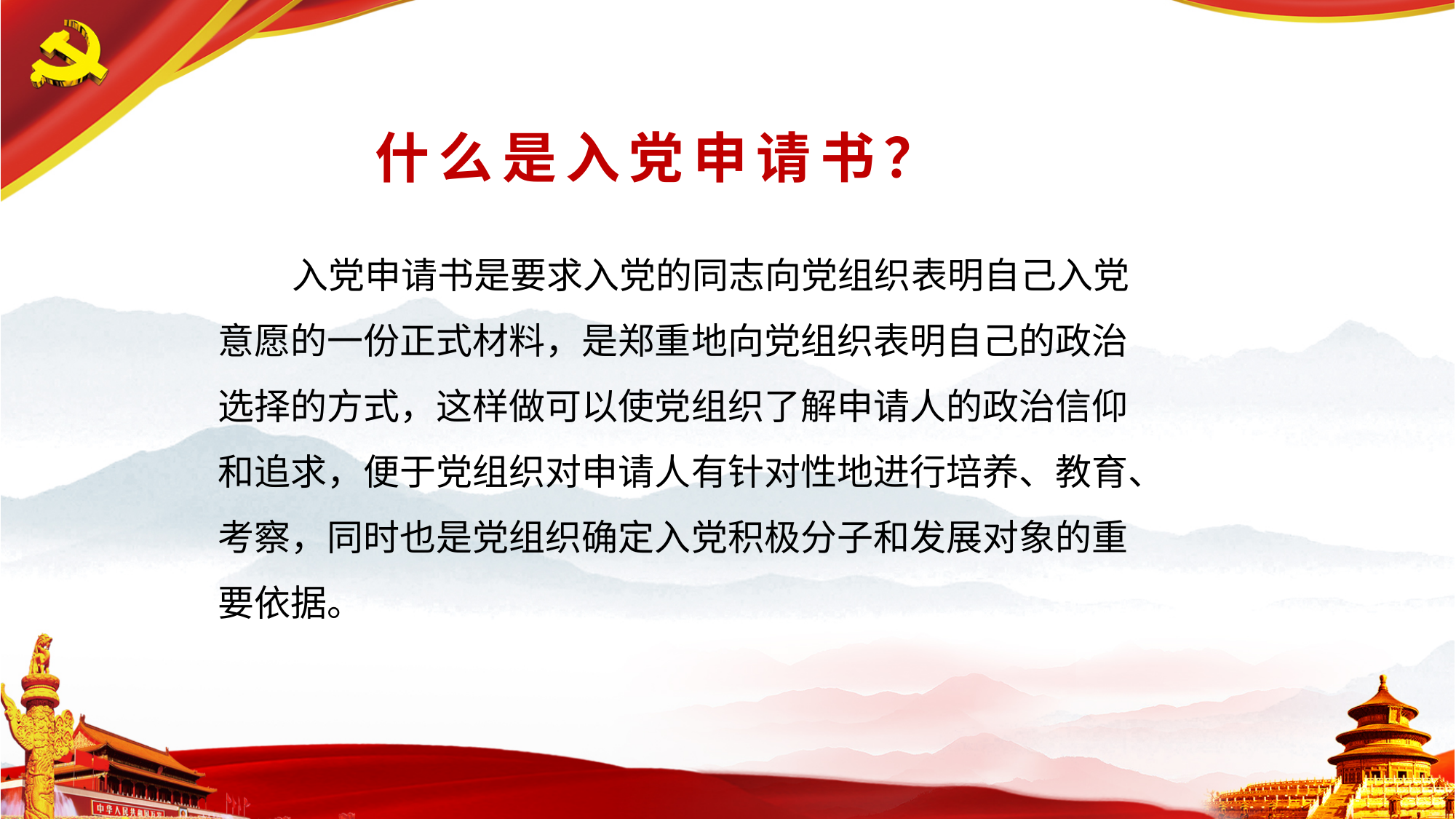

# 什么是入党申请书？
        入党申请书是要求入党的同志向党组织表明自己入党意愿的一份正式材料，是郑重地向党组织表明自己的政治选择的方式，这样做可以使党组织了解申请人的政治信仰和追求，便于党组织对申请人有针对性地进行培养、教育、考察，同时也是党组织确定入党积极分子和发展对象的重要依据。